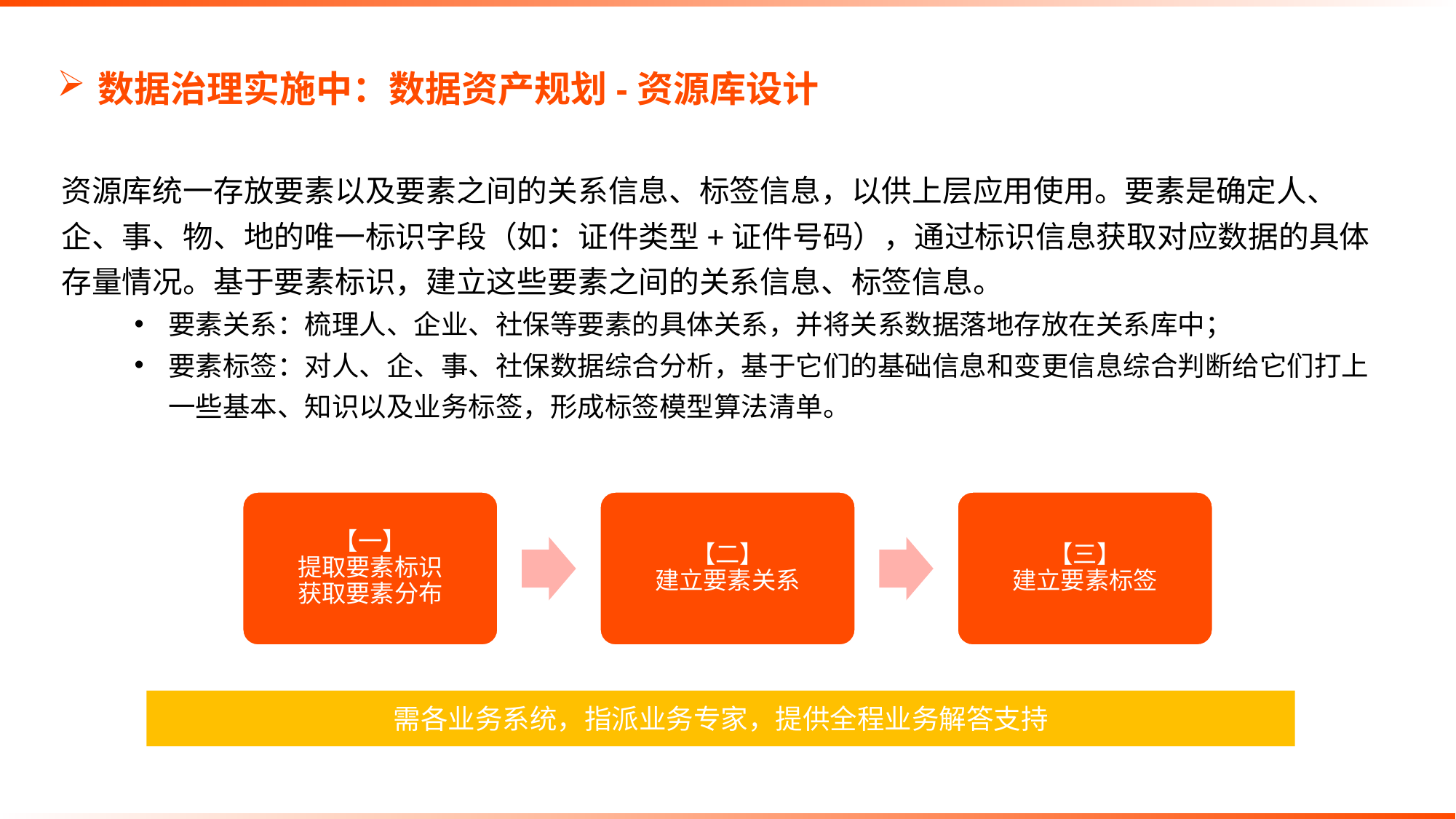

# 数据治理实施中：数据资产规划-资源库设计
资源库统一存放要素以及要素之间的关系信息、标签信息，以供上层应用使用。要素是确定人、企、事、物、地的唯一标识字段（如：证件类型+证件号码），通过标识信息获取对应数据的具体存量情况。基于要素标识，建立这些要素之间的关系信息、标签信息。
要素关系：梳理人、企业、社保等要素的具体关系，并将关系数据落地存放在关系库中；
要素标签：对人、企、事、社保数据综合分析，基于它们的基础信息和变更信息综合判断给它们打上一些基本、知识以及业务标签，形成标签模型算法清单。
【一】
提取要素标识
获取要素分布

【二】
建立要素关系

【三】
建立要素标签
需各业务系统，指派业务专家，提供全程业务解答支持